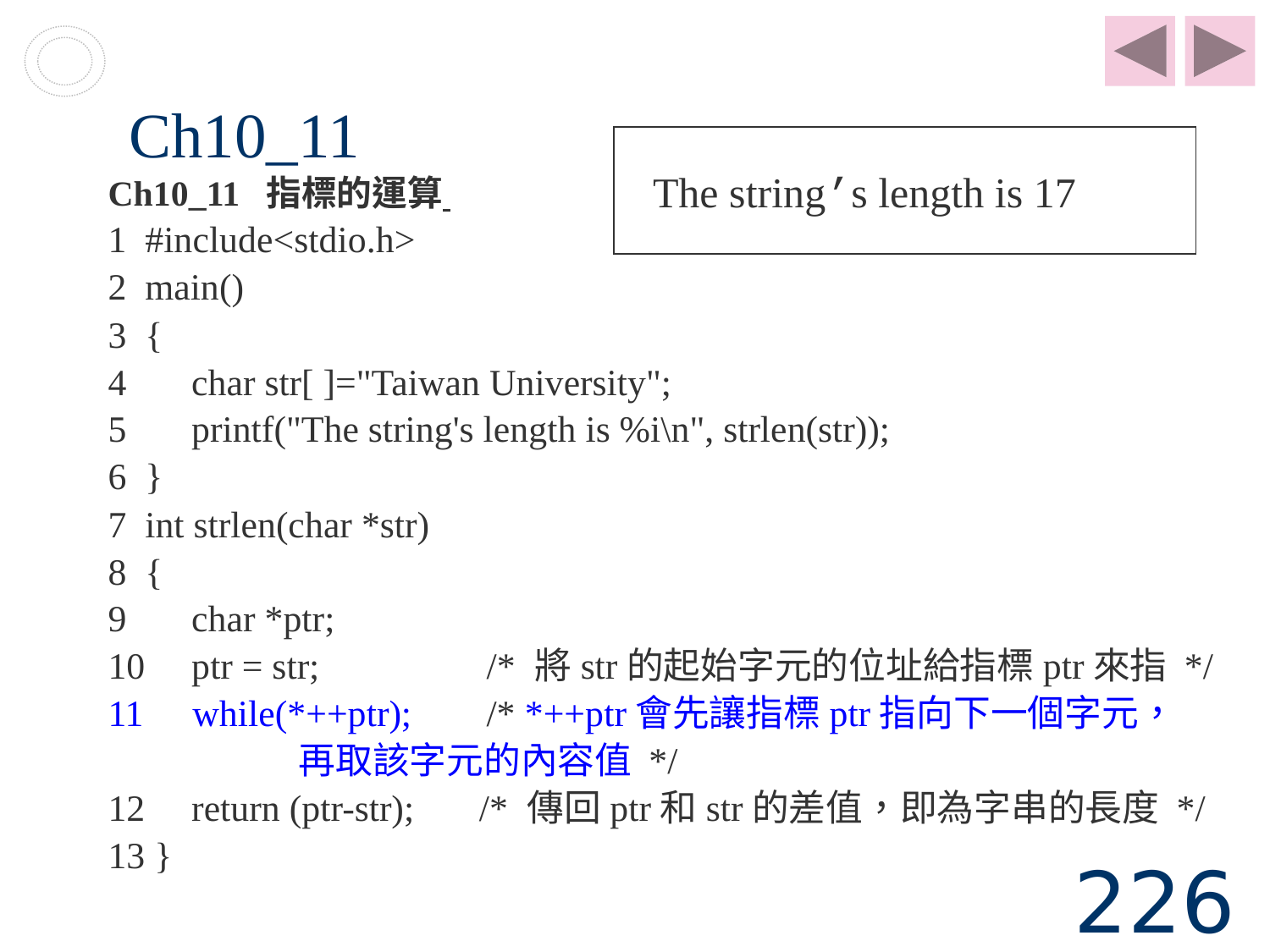

# Ch10_11
The string’s length is 17
Ch10_11  指標的運算
1  #include<stdio.h>
2  main()
3  {
4       char str[ ]="Taiwan University";
5       printf("The string's length is %i\n", strlen(str));
6  }
7  int strlen(char *str)
8  {
9       char *ptr;
10     ptr = str;                  /* 將str的起始字元的位址給指標ptr來指 */
while(*++ptr);        /* *++ptr會先讓指標ptr指向下一個字元，
                      再取該字元的內容值 */
12     return (ptr-str);       /* 傳回ptr和str的差值，即為字串的長度 */
13 }
226